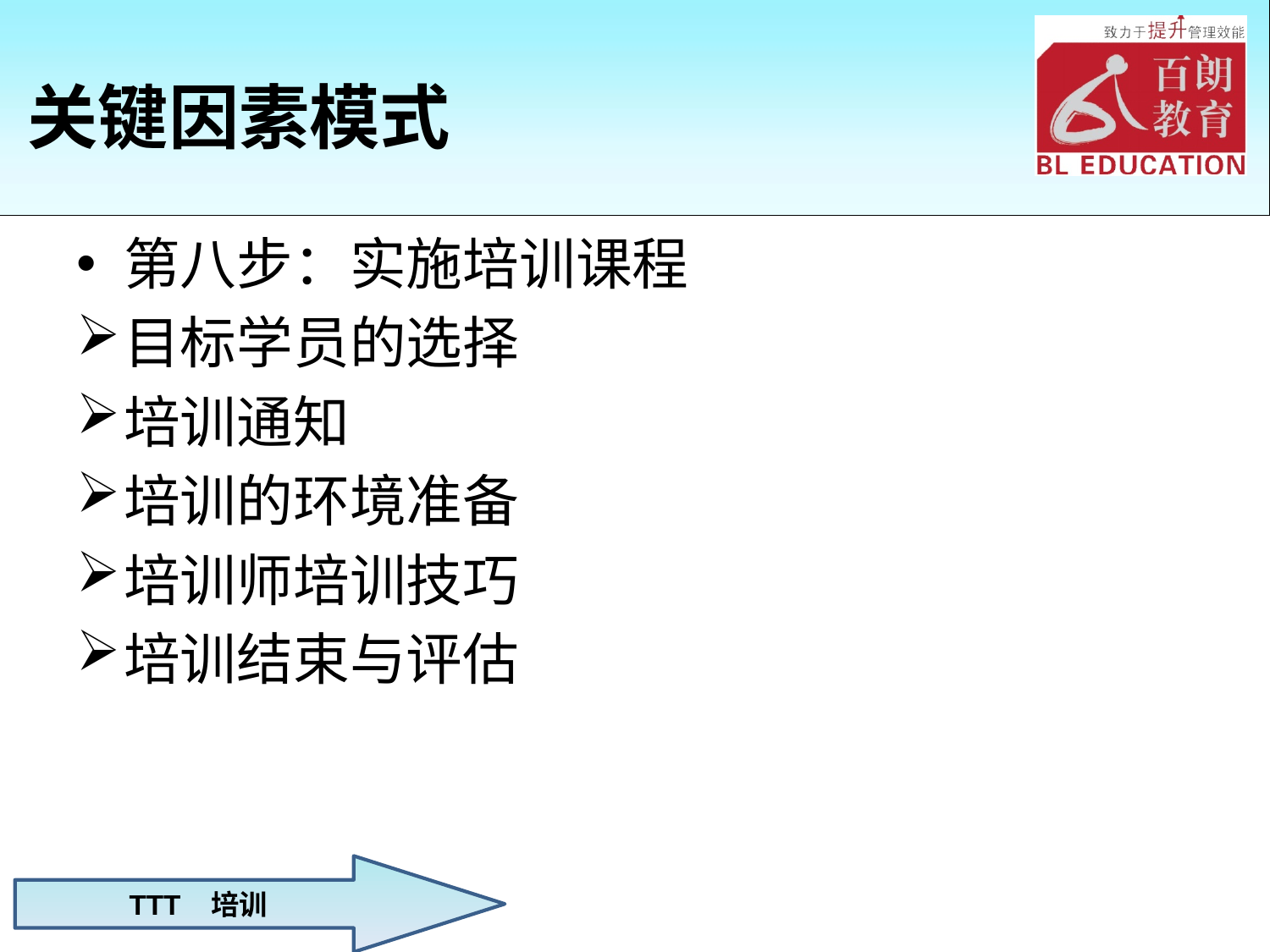

# 关键因素模式
第八步：实施培训课程
目标学员的选择
培训通知
培训的环境准备
培训师培训技巧
培训结束与评估